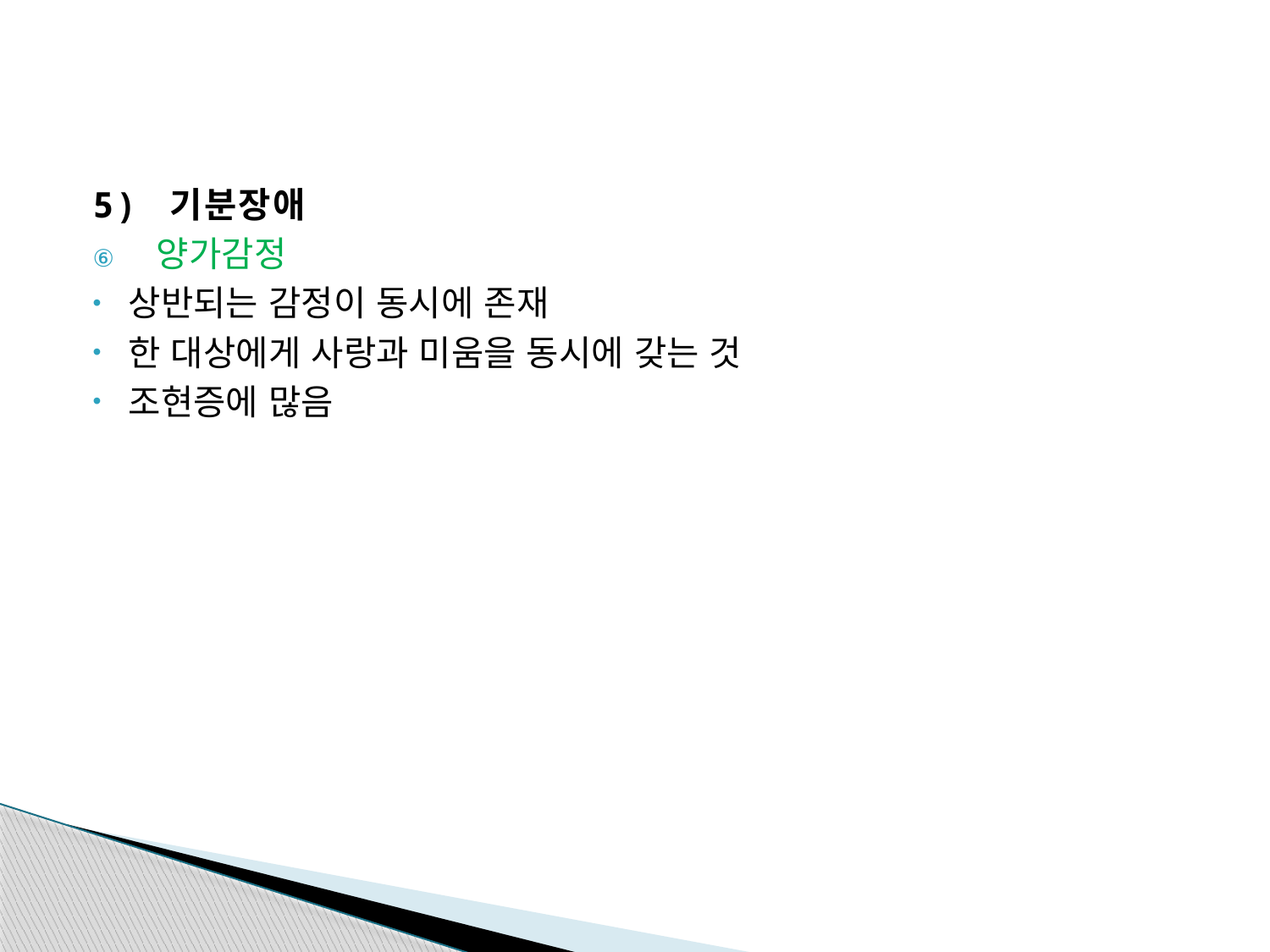

#
5) 기분장애
양가감정
상반되는 감정이 동시에 존재
한 대상에게 사랑과 미움을 동시에 갖는 것
조현증에 많음